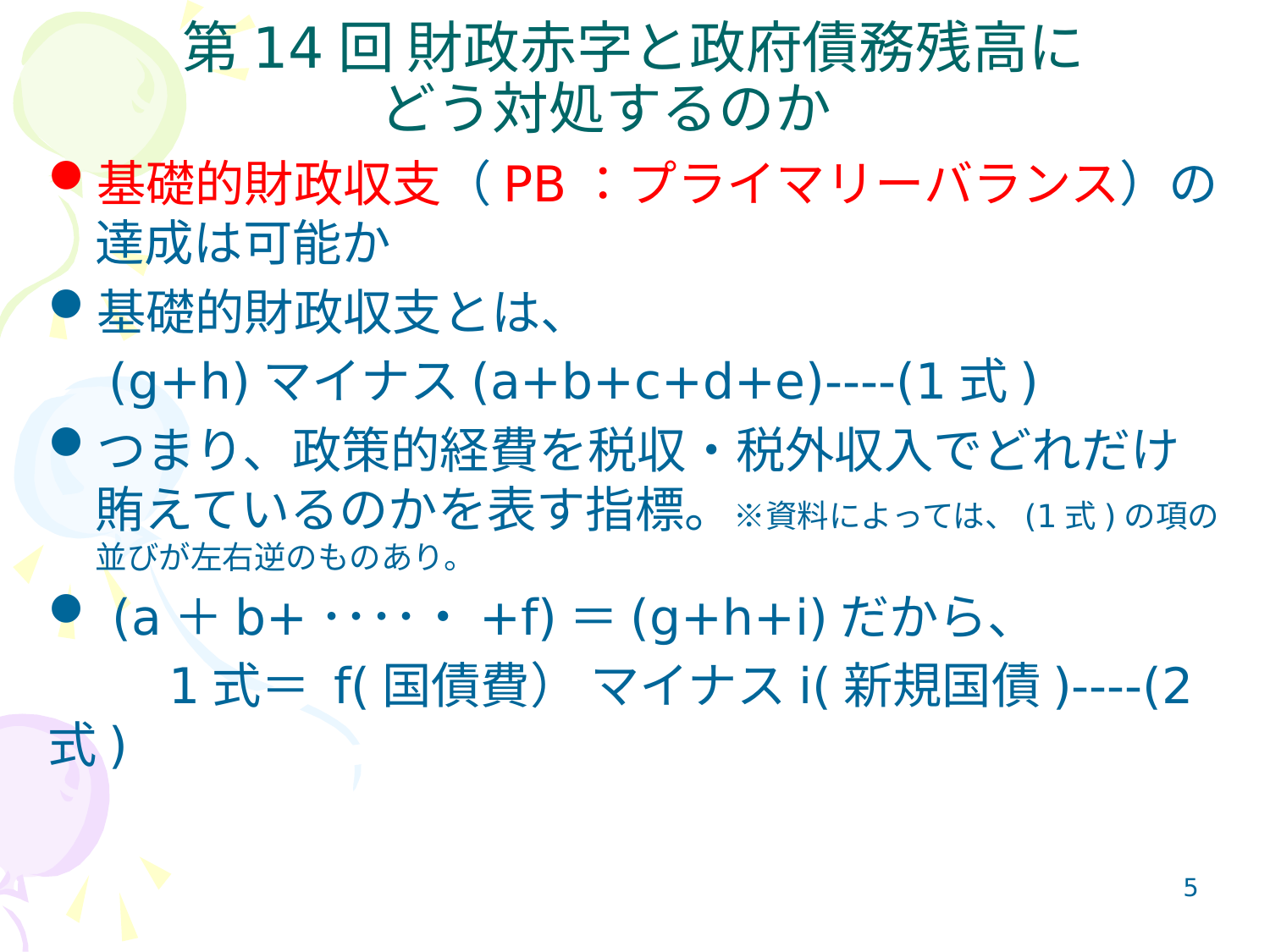

# 第14回 財政赤字と政府債務残高に どう対処するのか
基礎的財政収支（PB：プライマリーバランス）の達成は可能か
基礎的財政収支とは、
　(g+h)マイナス(a+b+c+d+e)----(1式)
つまり、政策的経費を税収・税外収入でどれだけ賄えているのかを表す指標。※資料によっては、(1式)の項の並びが左右逆のものあり。
 (a＋b+････・+f)＝(g+h+i)だから、
　　 1式＝ f(国債費） マイナスi(新規国債)----(2式)
5